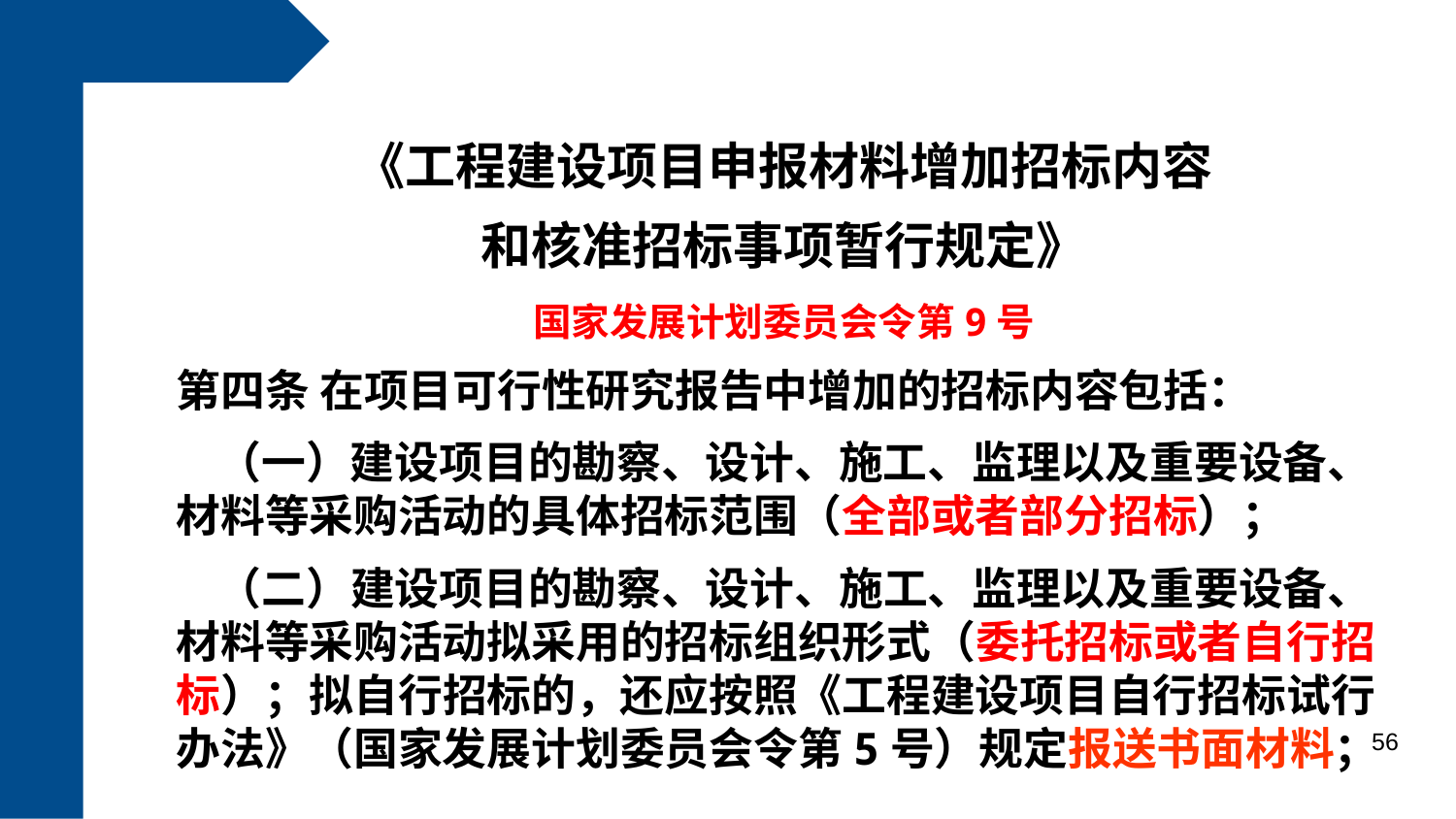

《工程建设项目申报材料增加招标内容
和核准招标事项暂行规定》
国家发展计划委员会令第9号
第四条 在项目可行性研究报告中增加的招标内容包括：
   （一）建设项目的勘察、设计、施工、监理以及重要设备、材料等采购活动的具体招标范围（全部或者部分招标）；
   （二）建设项目的勘察、设计、施工、监理以及重要设备、材料等采购活动拟采用的招标组织形式（委托招标或者自行招标）；拟自行招标的，还应按照《工程建设项目自行招标试行办法》（国家发展计划委员会令第5号）规定报送书面材料；
56